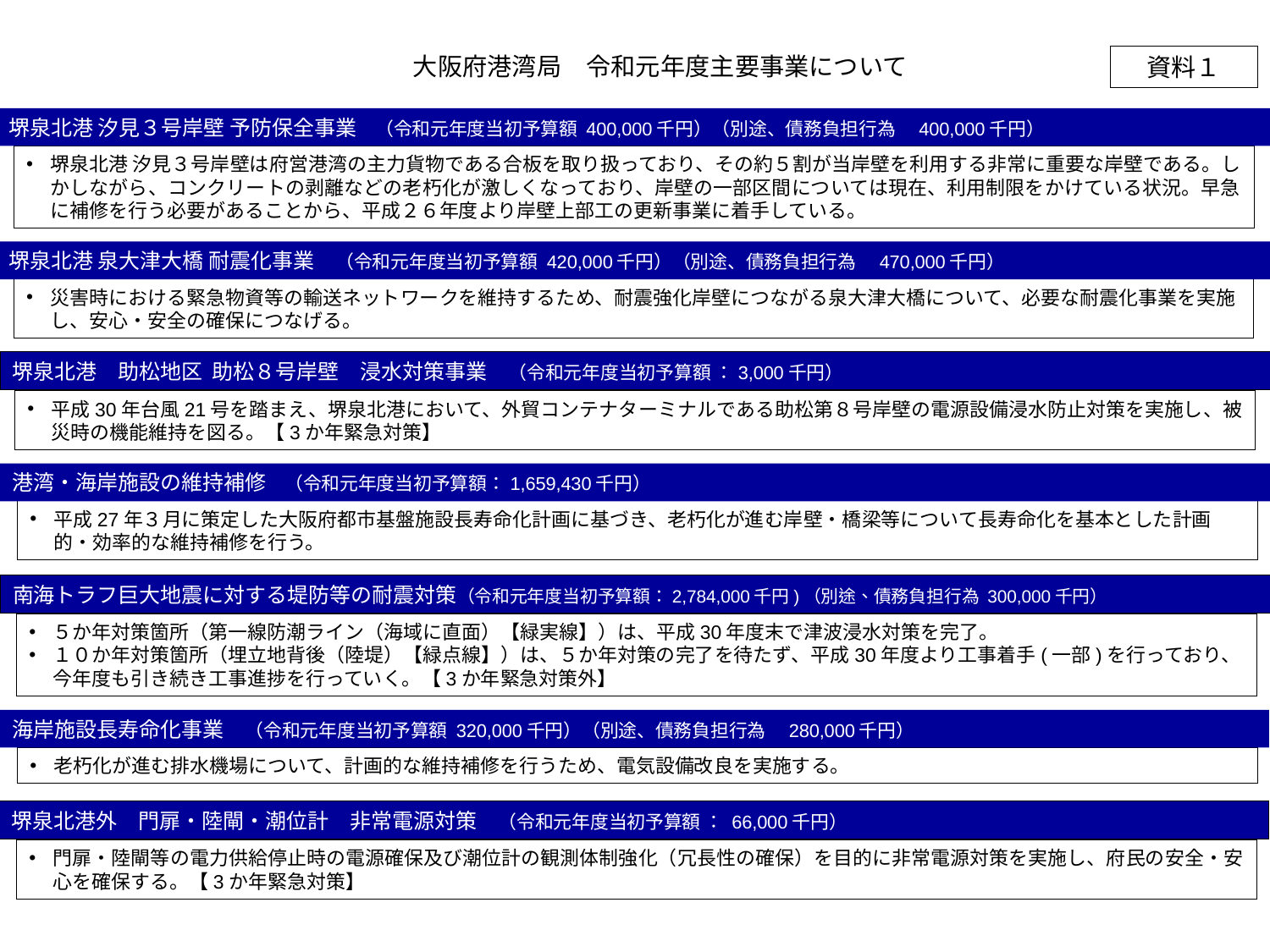

大阪府港湾局　令和元年度主要事業について
資料１
堺泉北港 汐見３号岸壁 予防保全事業　（令和元年度当初予算額 400,000千円）（別途、債務負担行為　400,000千円）
堺泉北港 汐見３号岸壁は府営港湾の主力貨物である合板を取り扱っており、その約５割が当岸壁を利用する非常に重要な岸壁である。しかしながら、コンクリートの剥離などの老朽化が激しくなっており、岸壁の一部区間については現在、利用制限をかけている状況。早急に補修を行う必要があることから、平成２６年度より岸壁上部工の更新事業に着手している。
堺泉北港 泉大津大橋 耐震化事業　（令和元年度当初予算額 420,000千円）（別途、債務負担行為　470,000千円）
災害時における緊急物資等の輸送ネットワークを維持するため、耐震強化岸壁につながる泉大津大橋について、必要な耐震化事業を実施し、安心・安全の確保につなげる。
堺泉北港　助松地区  助松８号岸壁　浸水対策事業　（令和元年度当初予算額 ：3,000千円）
平成30年台風21号を踏まえ、堺泉北港において、外貿コンテナターミナルである助松第８号岸壁の電源設備浸水防止対策を実施し、被災時の機能維持を図る。【3か年緊急対策】
港湾・海岸施設の維持補修　（令和元年度当初予算額：1,659,430千円）
平成27年３月に策定した大阪府都市基盤施設長寿命化計画に基づき、老朽化が進む岸壁・橋梁等について長寿命化を基本とした計画的・効率的な維持補修を行う。
南海トラフ巨大地震に対する堤防等の耐震対策（令和元年度当初予算額：2,784,000千円)（別途、債務負担行為 300,000千円）
５か年対策箇所（第一線防潮ライン（海域に直面）【緑実線】）は、平成30年度末で津波浸水対策を完了。
１０か年対策箇所（埋立地背後（陸堤）【緑点線】）は、５か年対策の完了を待たず、平成30年度より工事着手(一部)を行っており、今年度も引き続き工事進捗を行っていく。【3か年緊急対策外】
海岸施設長寿命化事業　（令和元年度当初予算額 320,000千円）（別途、債務負担行為　280,000千円）
老朽化が進む排水機場について、計画的な維持補修を行うため、電気設備改良を実施する。
堺泉北港外　門扉・陸閘・潮位計　非常電源対策　（令和元年度当初予算額 ： 66,000千円）
門扉・陸閘等の電力供給停止時の電源確保及び潮位計の観測体制強化（冗長性の確保）を目的に非常電源対策を実施し、府民の安全・安心を確保する。【3か年緊急対策】